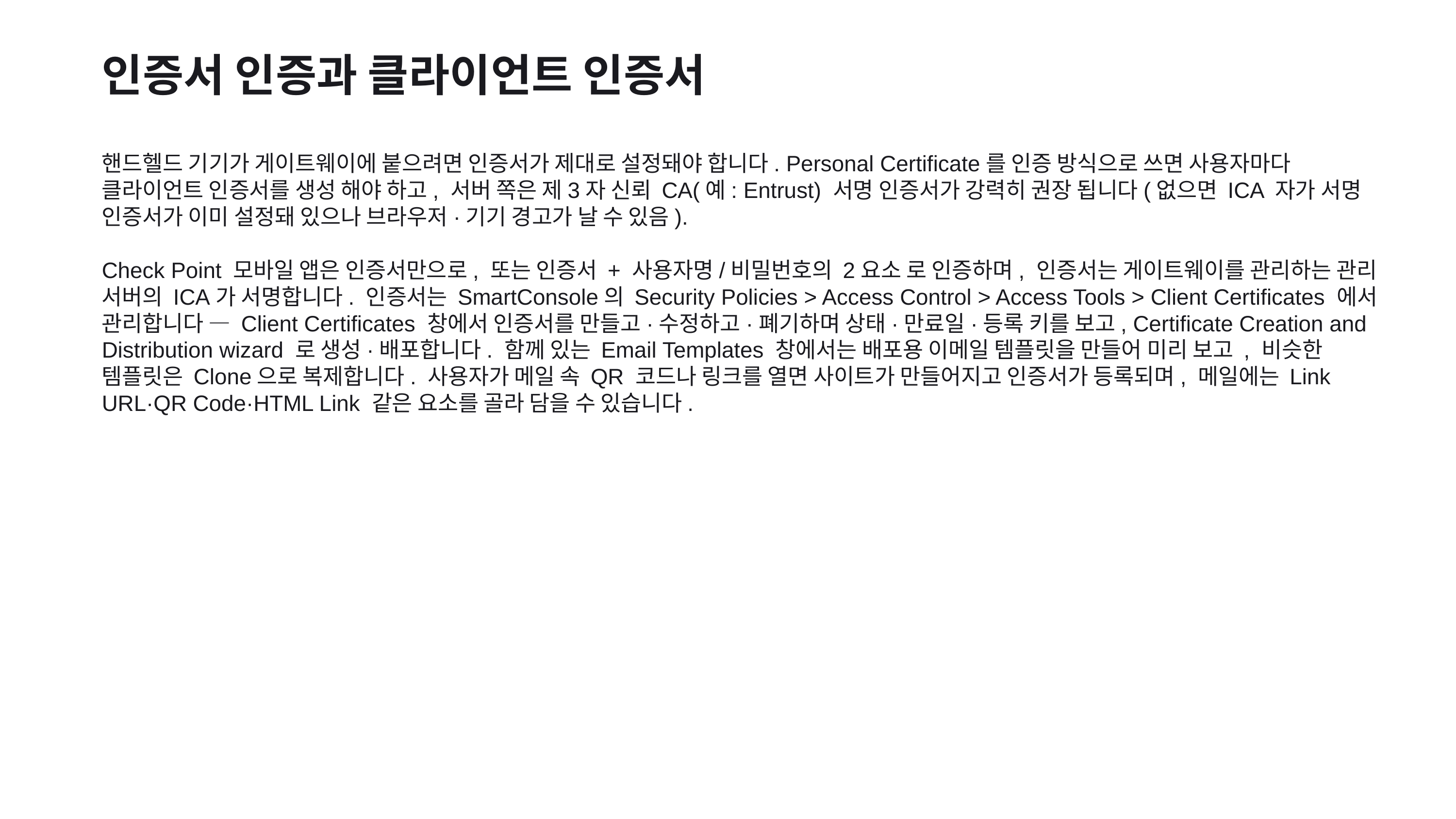

인증서 인증과 클라이언트 인증서
핸드헬드 기기가 게이트웨이에 붙으려면 인증서가 제대로 설정돼야 합니다. Personal Certificate를 인증 방식으로 쓰면 사용자마다 클라이언트 인증서를 생성 해야 하고, 서버 쪽은 제3자 신뢰 CA(예: Entrust) 서명 인증서가 강력히 권장 됩니다(없으면 ICA 자가 서명 인증서가 이미 설정돼 있으나 브라우저·기기 경고가 날 수 있음).

Check Point 모바일 앱은 인증서만으로, 또는 인증서 + 사용자명/비밀번호의 2요소 로 인증하며, 인증서는 게이트웨이를 관리하는 관리 서버의 ICA가 서명합니다. 인증서는 SmartConsole의 Security Policies > Access Control > Access Tools > Client Certificates 에서 관리합니다 — Client Certificates 창에서 인증서를 만들고·수정하고·폐기하며 상태·만료일·등록 키를 보고, Certificate Creation and Distribution wizard 로 생성·배포합니다. 함께 있는 Email Templates 창에서는 배포용 이메일 템플릿을 만들어 미리 보고 , 비슷한 템플릿은 Clone으로 복제합니다. 사용자가 메일 속 QR 코드나 링크를 열면 사이트가 만들어지고 인증서가 등록되며, 메일에는 Link URL·QR Code·HTML Link 같은 요소를 골라 담을 수 있습니다.